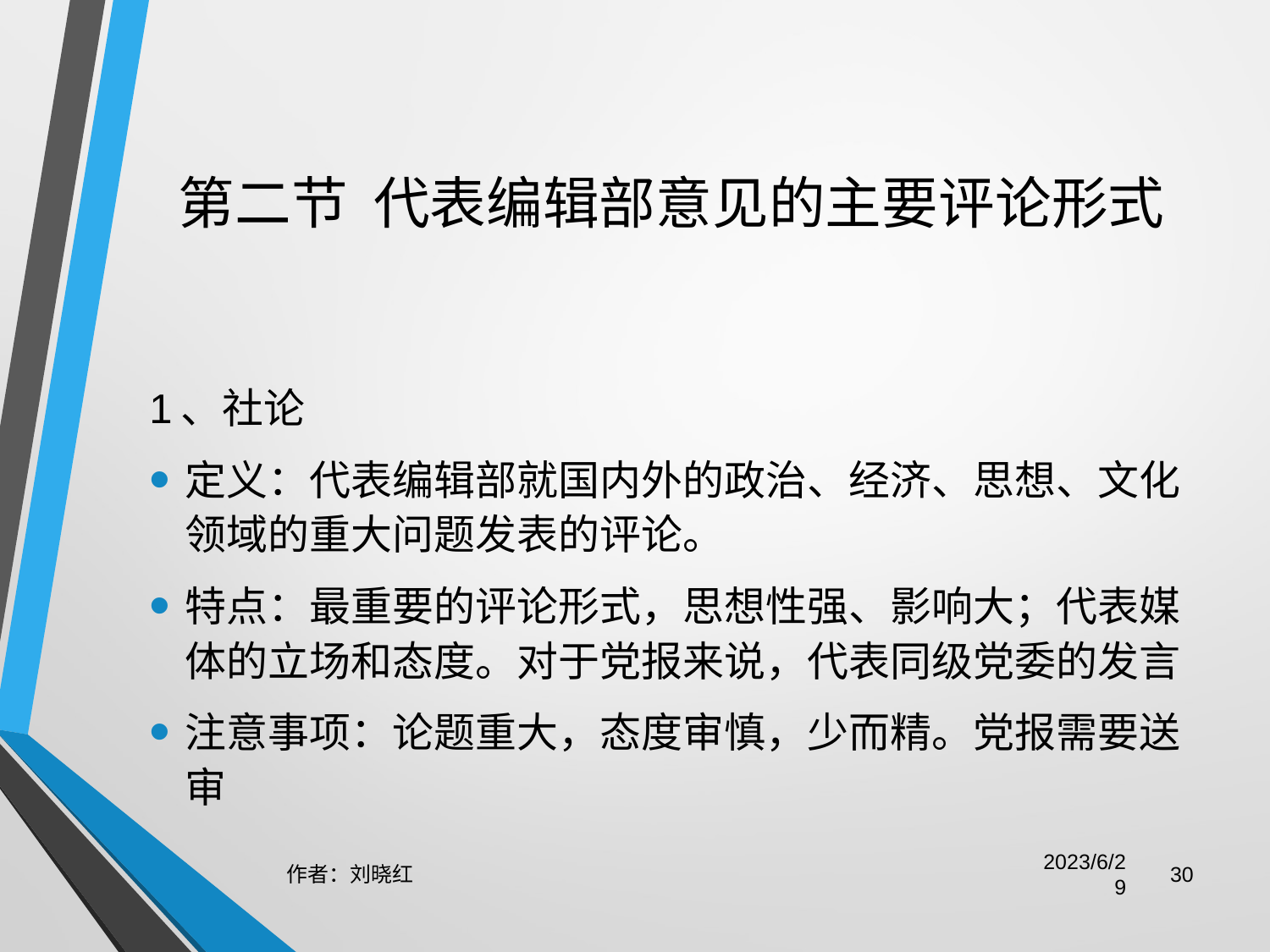

# 第二节  代表编辑部意见的主要评论形式
1、社论
定义：代表编辑部就国内外的政治、经济、思想、文化领域的重大问题发表的评论。
特点：最重要的评论形式，思想性强、影响大；代表媒体的立场和态度。对于党报来说，代表同级党委的发言
注意事项：论题重大，态度审慎，少而精。党报需要送审
作者：刘晓红
2023/6/29
30